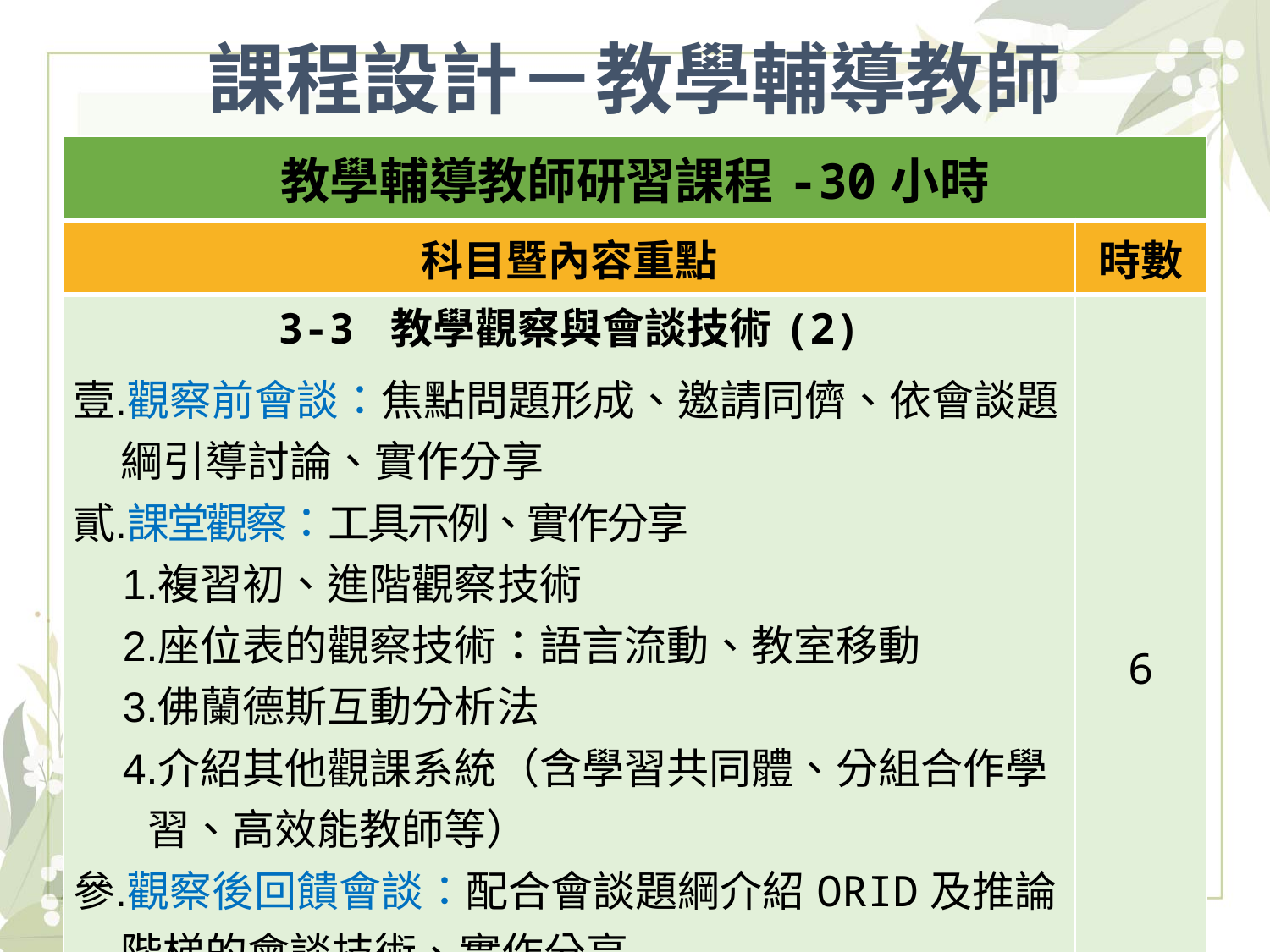

# 課程設計－教學輔導教師
| 教學輔導教師研習課程-30小時 |  |
| --- | --- |
| 科目暨內容重點 | 時數 |
| 3-3 教學觀察與會談技術(2) 觀察前會談：焦點問題形成、邀請同儕、依會談題綱引導討論、實作分享 課堂觀察：工具示例、實作分享 複習初、進階觀察技術 座位表的觀察技術：語言流動、教室移動 佛蘭德斯互動分析法 介紹其他觀課系統（含學習共同體、分組合作學習、高效能教師等） 觀察後回饋會談：配合會談題綱介紹ORID及推論階梯的會談技術、實作分享 觀課倫理 | 6 |
2019/12/13
11